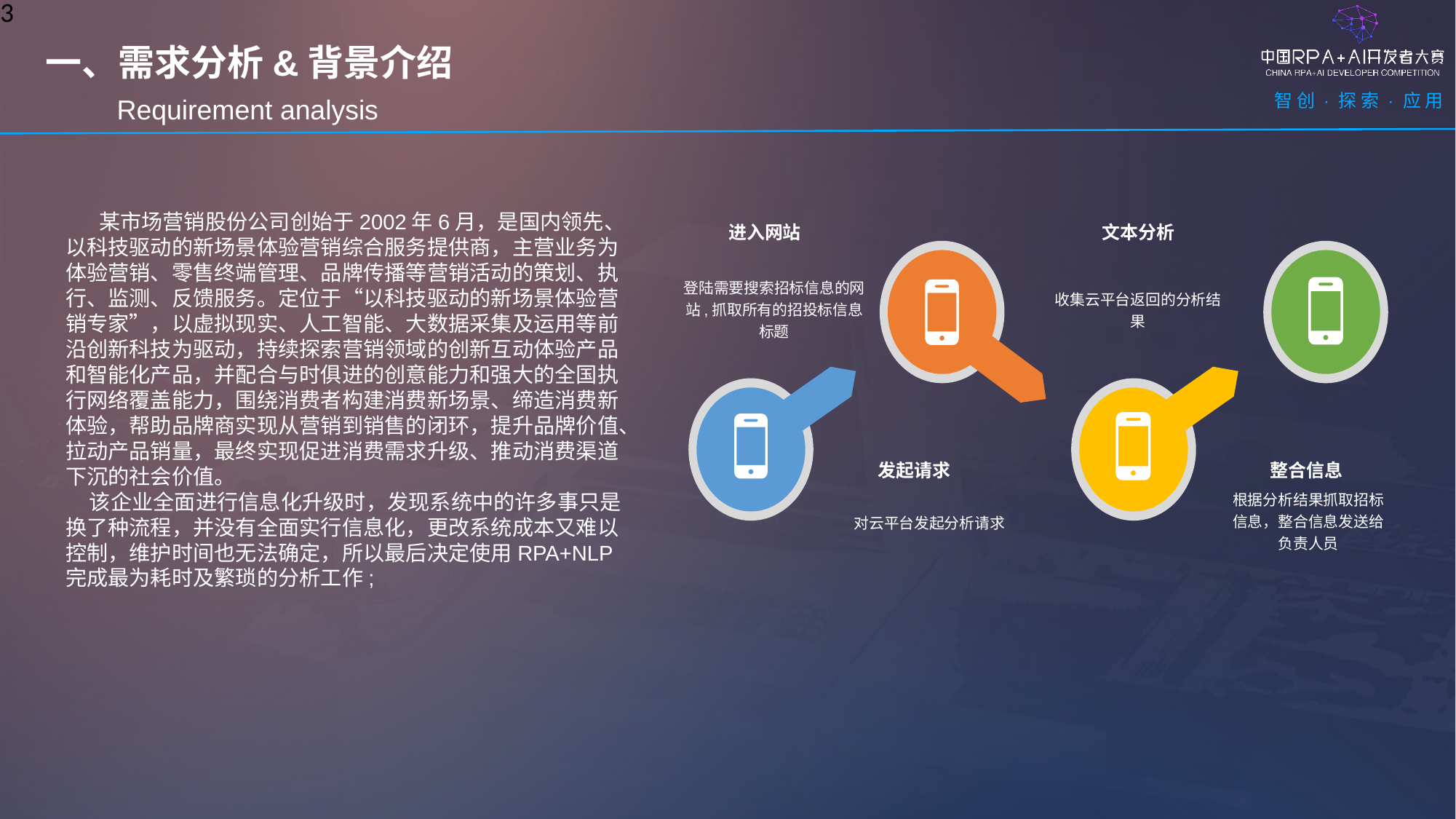

3
一、需求分析&背景介绍
       Requirement analysis
      某市场营销股份公司创始于2002年6月，是国内领先、以科技驱动的新场景体验营销综合服务提供商，主营业务为体验营销、零售终端管理、品牌传播等营销活动的策划、执行、监测、反馈服务。定位于“以科技驱动的新场景体验营销专家”，以虚拟现实、人工智能、大数据采集及运用等前沿创新科技为驱动，持续探索营销领域的创新互动体验产品和智能化产品，并配合与时俱进的创意能力和强大的全国执行网络覆盖能力，围绕消费者构建消费新场景、缔造消费新体验，帮助品牌商实现从营销到销售的闭环，提升品牌价值、拉动产品销量，最终实现促进消费需求升级、推动消费渠道下沉的社会价值。
    该企业全面进行信息化升级时，发现系统中的许多事只是换了种流程，并没有全面实行信息化，更改系统成本又难以控制，维护时间也无法确定，所以最后决定使用RPA+NLP完成最为耗时及繁琐的分析工作;
进入网站
登陆需要搜索招标信息的网站,抓取所有的招投标信息标题
文本分析
收集云平台返回的分析结果

发起请求
整合信息
根据分析结果抓取招标信息，整合信息发送给负责人员
对云平台发起分析请求